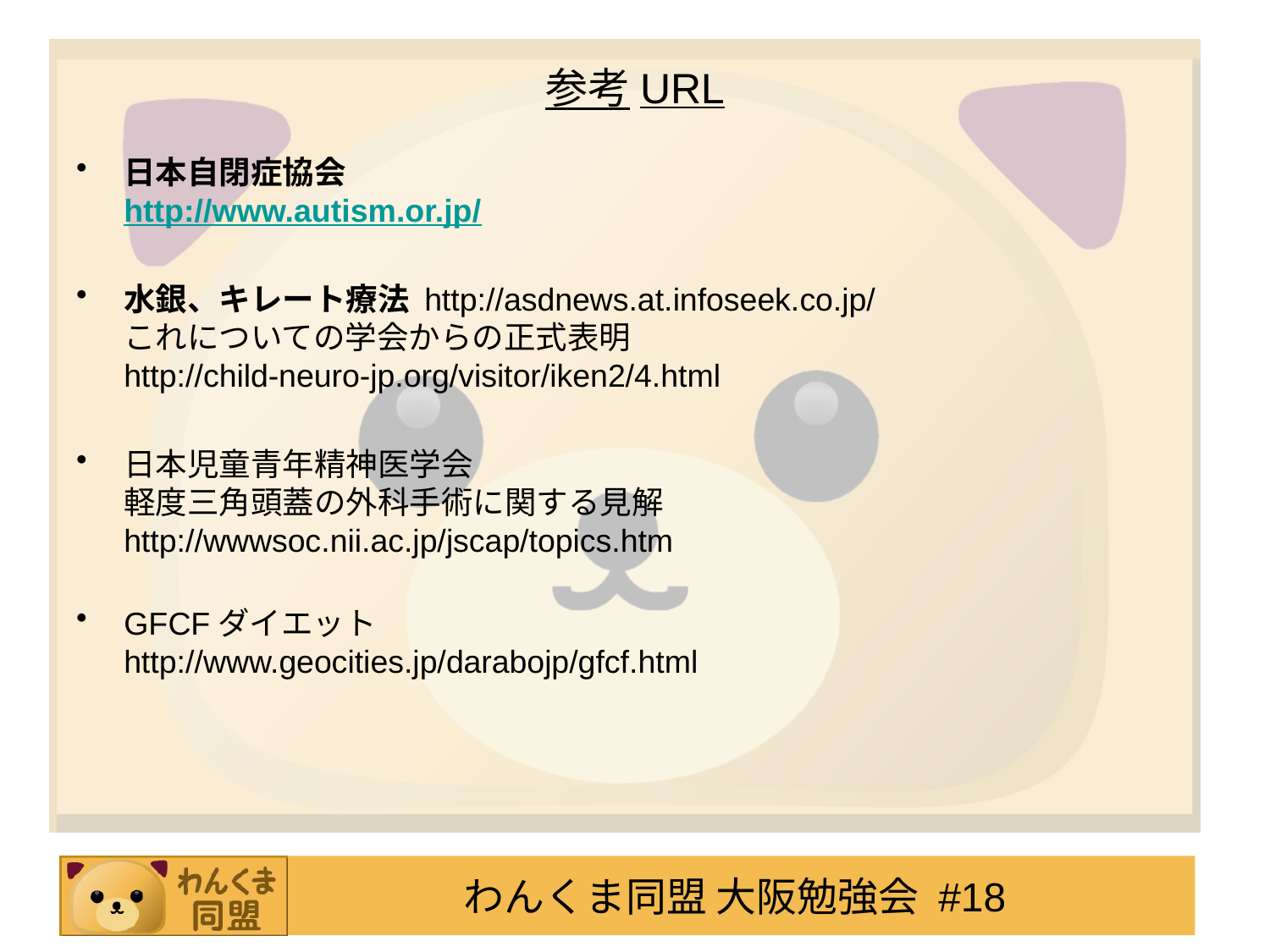

# 参考URL
日本自閉症協会
http://www.autism.or.jp/

水銀、キレート療法 http://asdnews.at.infoseek.co.jp/
これについての学会からの正式表明
http://child-neuro-jp.org/visitor/iken2/4.html

日本児童青年精神医学会
軽度三角頭蓋の外科手術に関する見解
http://wwwsoc.nii.ac.jp/jscap/topics.htm
GFCFダイエット
http://www.geocities.jp/darabojp/gfcf.html